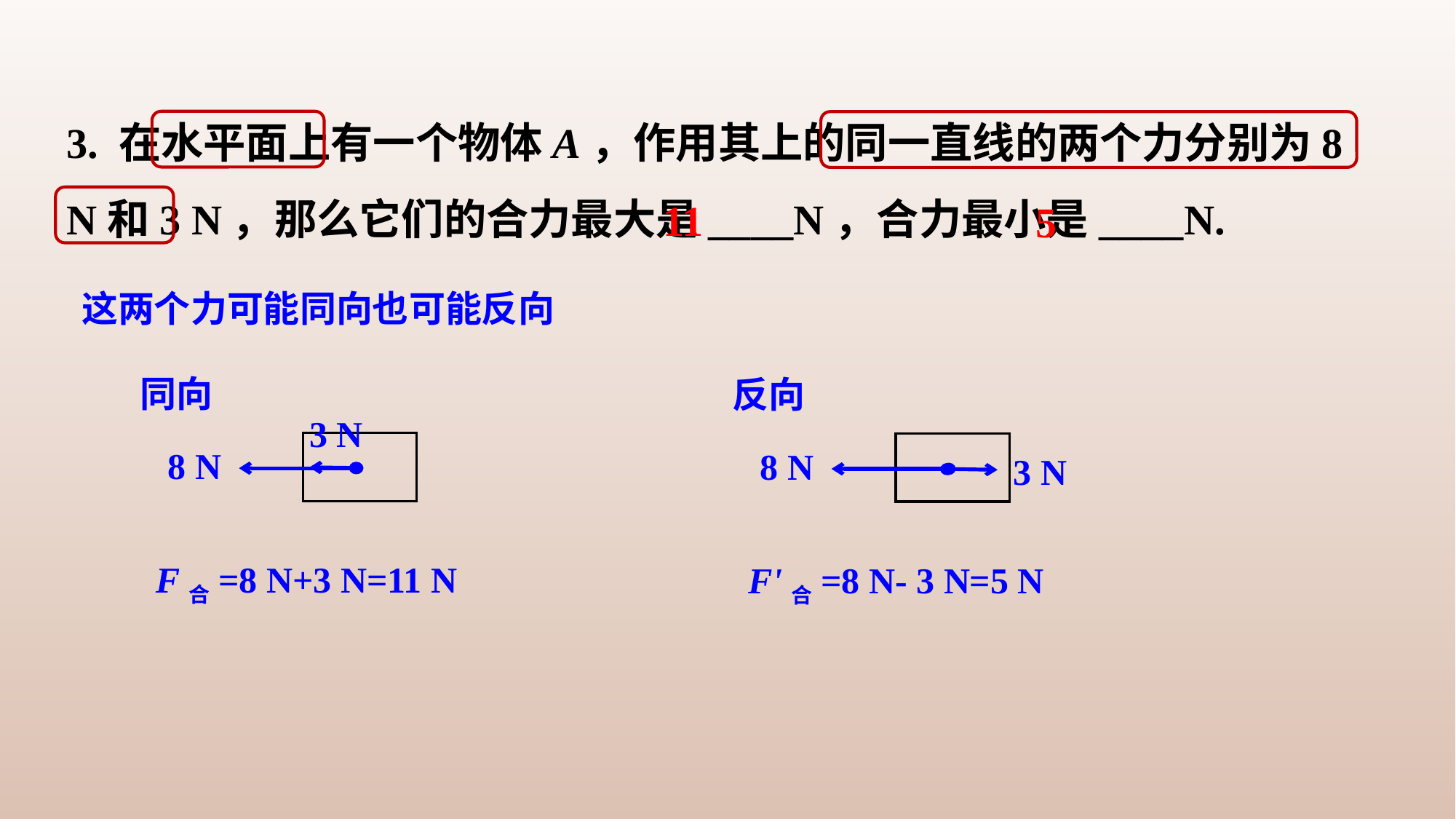

3. 在水平面上有一个物体A，作用其上的同一直线的两个力分别为8 N和3 N，那么它们的合力最大是____N，合力最小是____N.

11
5

这两个力可能同向也可能反向
同向
反向
3 N

8 N
8 N

3 N
F合=8 N+3 N=11 N
F'合=8 N- 3 N=5 N